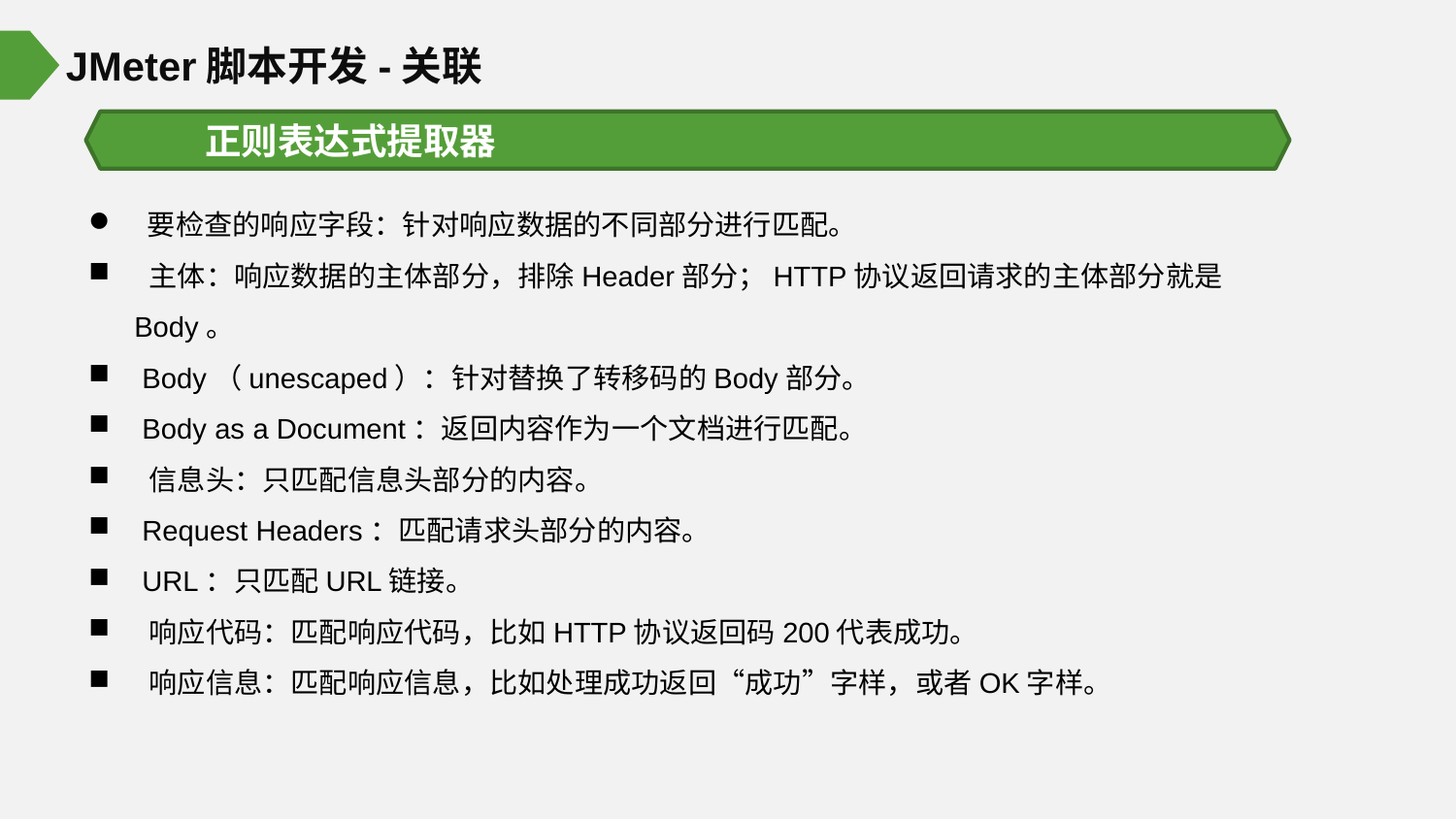

JMeter脚本开发-关联
正则表达式提取器
 要检查的响应字段：针对响应数据的不同部分进行匹配。
 主体：响应数据的主体部分，排除Header部分；HTTP协议返回请求的主体部分就是Body。
 Body（unescaped）：针对替换了转移码的Body部分。
 Body as a Document：返回内容作为一个文档进行匹配。
 信息头：只匹配信息头部分的内容。
 Request Headers：匹配请求头部分的内容。
 URL：只匹配URL链接。
 响应代码：匹配响应代码，比如HTTP协议返回码200代表成功。
 响应信息：匹配响应信息，比如处理成功返回“成功”字样，或者OK字样。